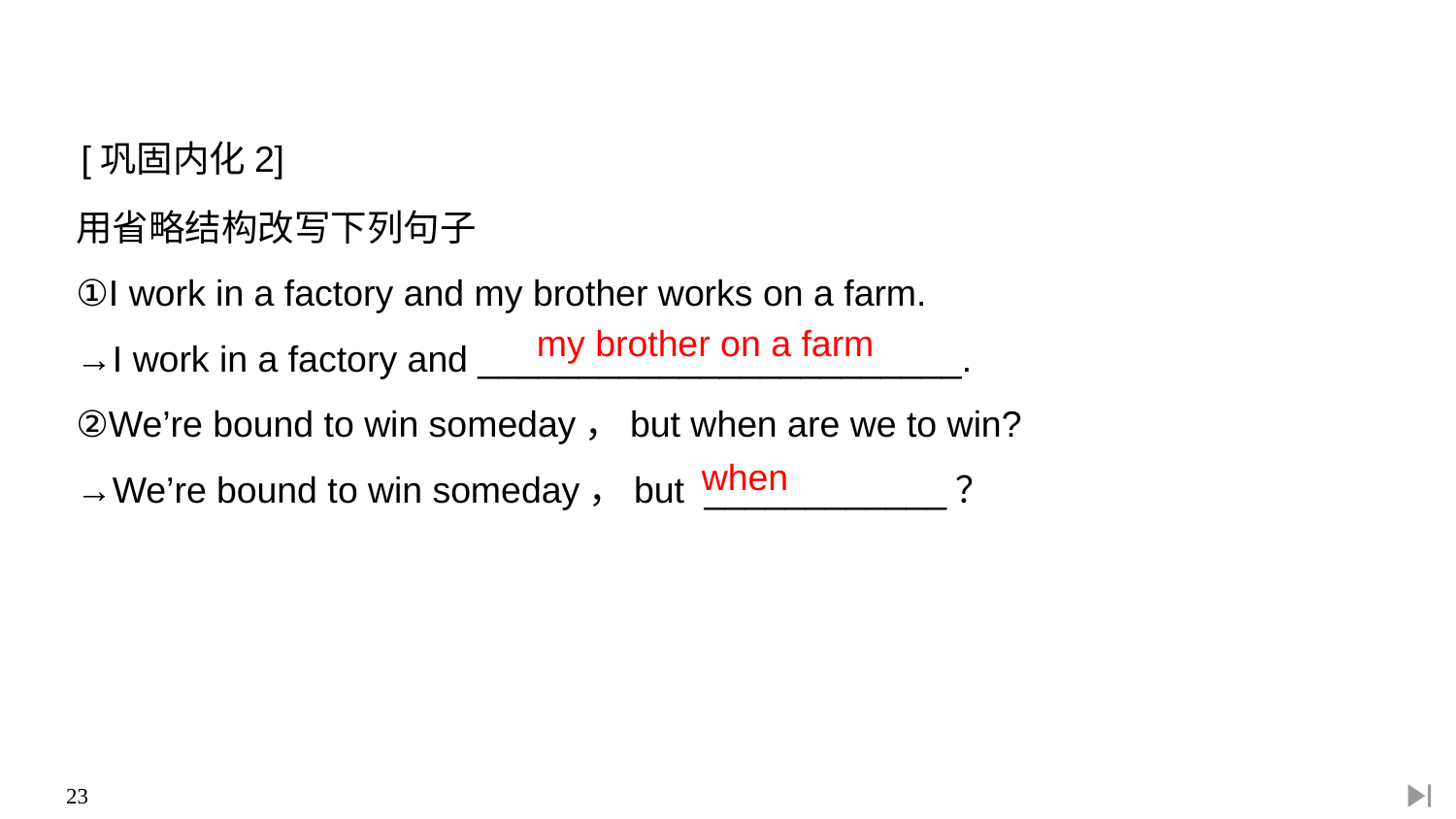

[巩固内化2]
用省略结构改写下列句子
①I work in a factory and my brother works on a farm.
→I work in a factory and ________________________.
②We’re bound to win someday，but when are we to win?
→We’re bound to win someday，but  ____________？
my brother on a farm
when